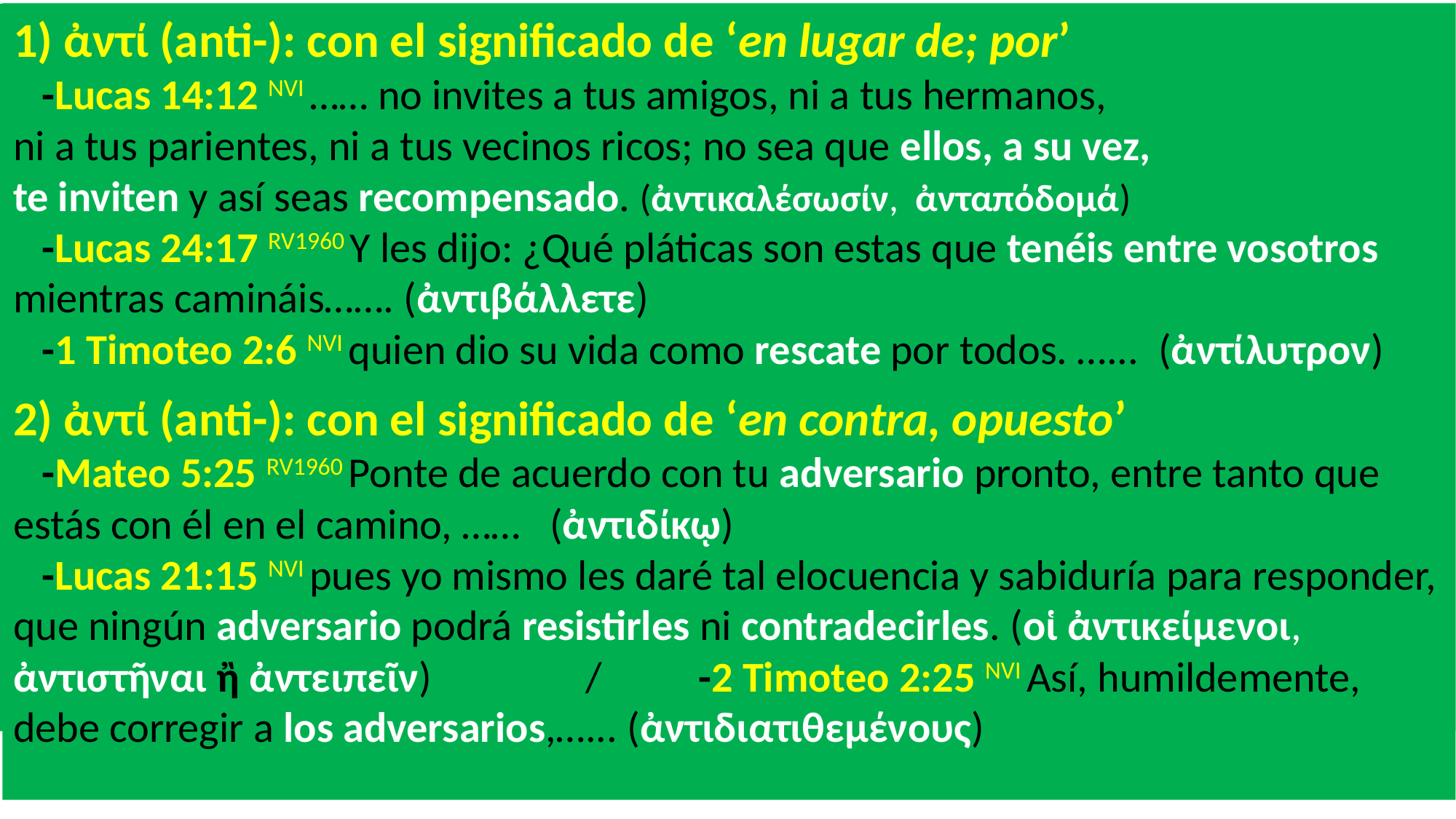

1) ἀντί (anti-): con el significado de ‘en lugar de; por’
   -Lucas 14:12 NVI …… no invites a tus amigos, ni a tus hermanos,
ni a tus parientes, ni a tus vecinos ricos; no sea que ellos, a su vez,
te inviten y así seas recompensado. (ἀντικαλέσωσίν,  ἀνταπόδομά)
   -Lucas 24:17 RV1960 Y les dijo: ¿Qué pláticas son estas que tenéis entre vosotros mientras camináis……. (ἀντιβάλλετε)
   -1 Timoteo 2:6 NVI quien dio su vida como rescate por todos. …...  (ἀντίλυτρον)

2) ἀντί (anti-): con el significado de ‘en contra, opuesto’
   -Mateo 5:25 RV1960 Ponte de acuerdo con tu adversario pronto, entre tanto que estás con él en el camino, ……   (ἀντιδίκῳ)
   -Lucas 21:15 NVI pues yo mismo les daré tal elocuencia y sabiduría para responder, que ningún adversario podrá resistirles ni contradecirles. (οἱ ἀντικείμενοι, ἀντιστῆναι ἢ ἀντειπεῖν)                /          -2 Timoteo 2:25 NVI Así, humildemente, debe corregir a los adversarios,…... (ἀντιδιατιθεμένους)

             ἀντί (anti-)가 들어간 헬라어 단어들

Slide 5 <Palabras Griegas Compuestas con ἀντί (anti-)>

             ἀντί (anti-)
1) ἀντί (anti-): con el significado de ‘en lugar de; por’
NVI Lucas 14:12 …… no invites a tus amigos, ni a tus hermanos, ni a tus parientes, ni a tus vecinos ricos; no sea que ellos, a su vez, te inviten y así seas recompensado. (ἀντικαλέσωσίν,  ἀνταπόδομά)
R60 Lucas 24:17 Y les dijo: ¿Qué pláticas son estas que tenéis entre vosotros mientras camináis……. (ἀντιβάλλετε)
NVI 1 Timoteo 2:6 quien dio su vida como rescate por todos. …...  (ἀντίλυτρον)
2) ἀντί (anti-): con el significado de ‘en contra, opuesto’
     -R60 Mateo 5:25 Ponte de acuerdo con tu adversario pronto, entre tanto que tás